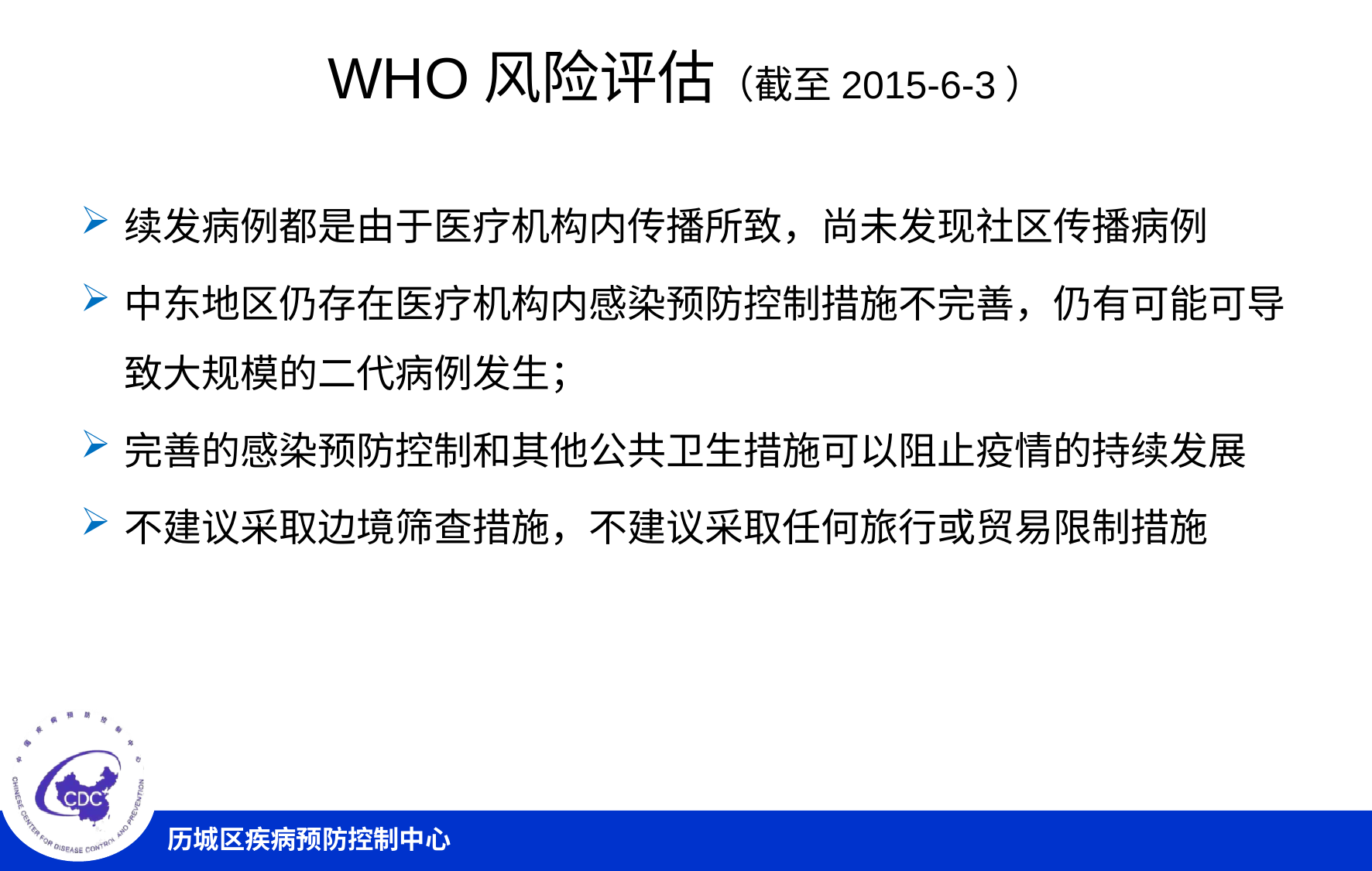

# WHO风险评估（截至2015-6-3）
续发病例都是由于医疗机构内传播所致，尚未发现社区传播病例
中东地区仍存在医疗机构内感染预防控制措施不完善，仍有可能可导致大规模的二代病例发生；
完善的感染预防控制和其他公共卫生措施可以阻止疫情的持续发展
不建议采取边境筛查措施，不建议采取任何旅行或贸易限制措施